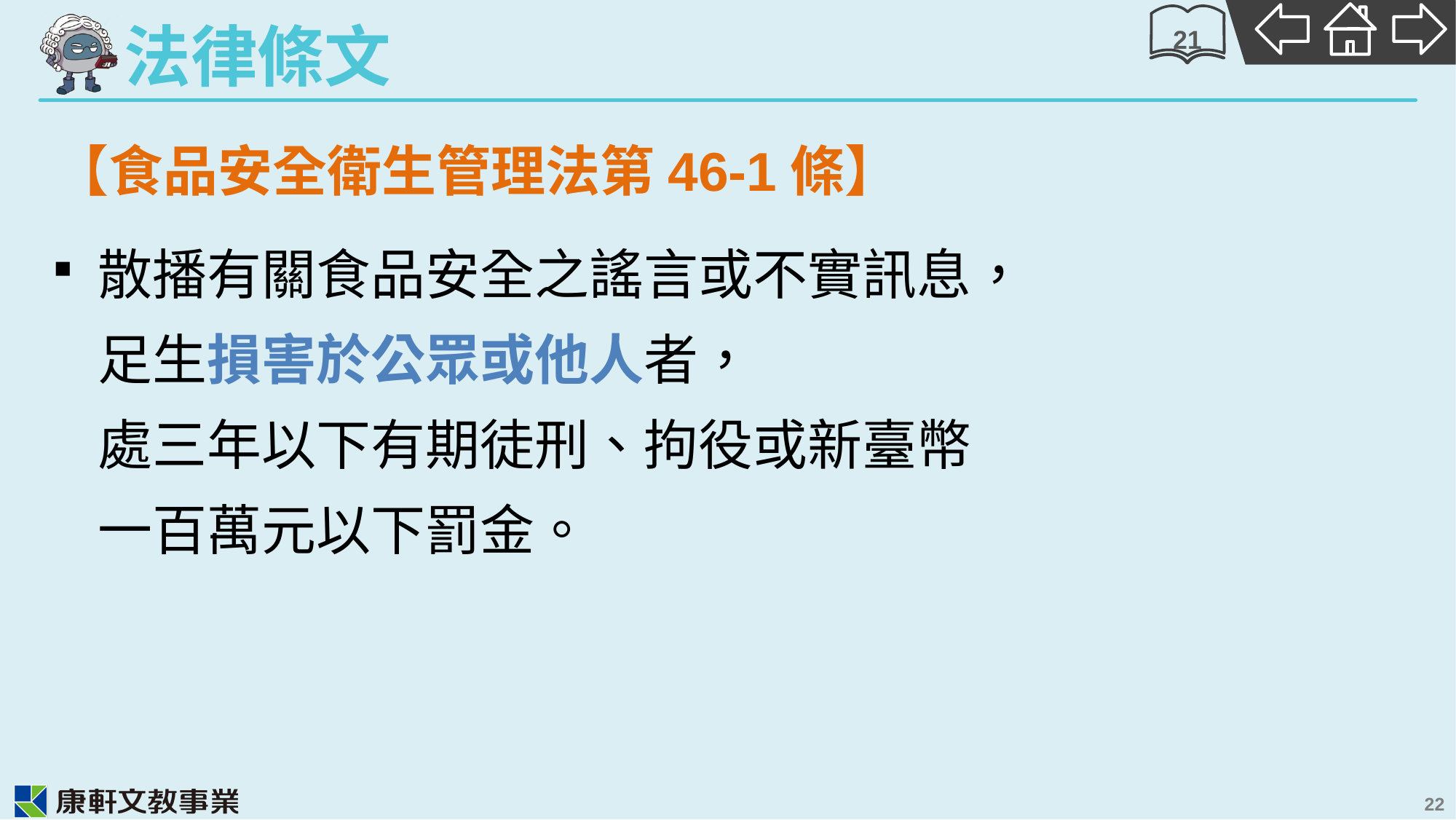

21
【食品安全衛生管理法第46-1條】
散播有關食品安全之謠言或不實訊息，足生損害於公眾或他人者，
處三年以下有期徒刑、拘役或新臺幣一百萬元以下罰金。
22